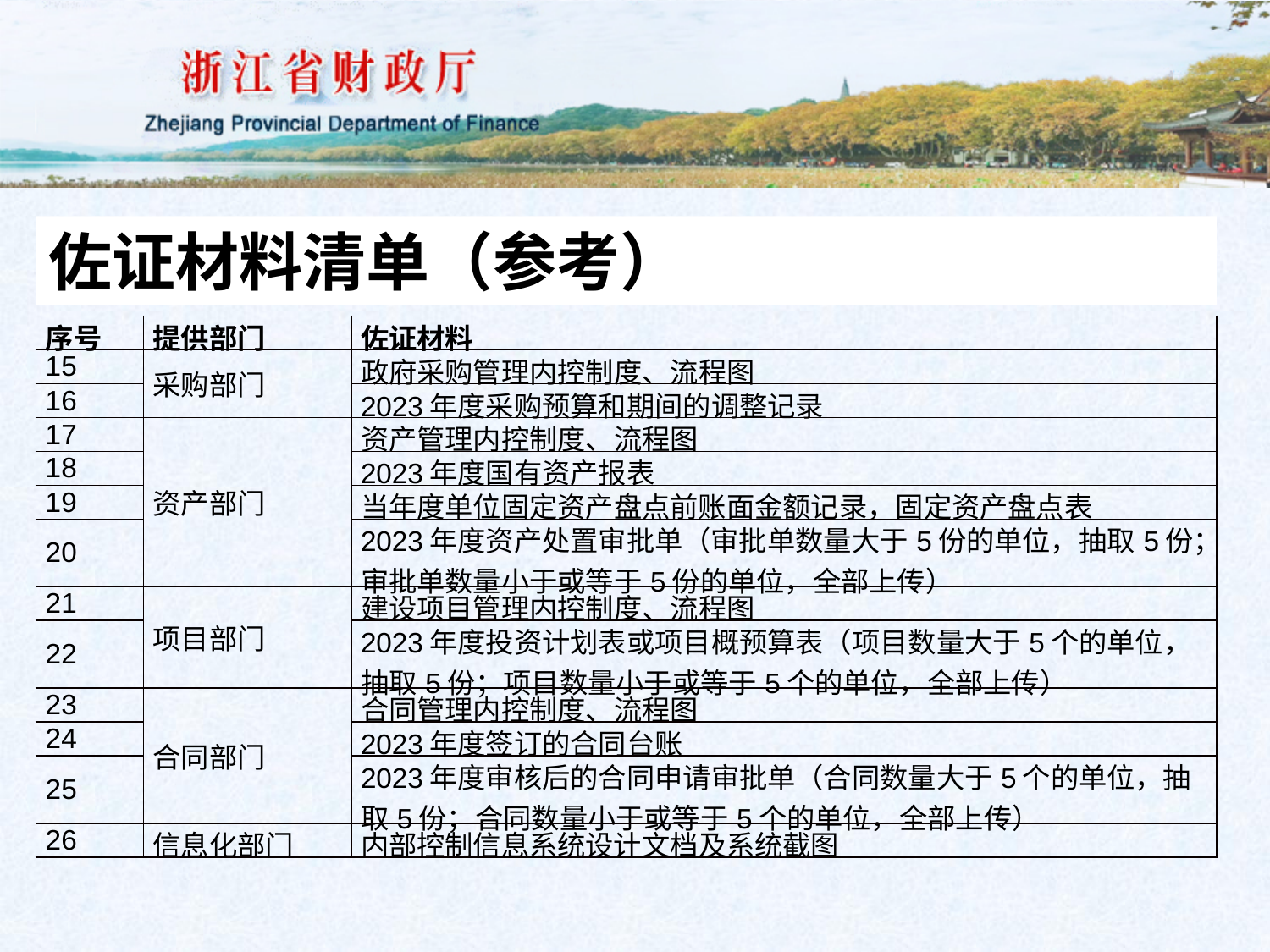

佐证材料清单（参考）
| 序号 | 提供部门 | 佐证材料 |
| --- | --- | --- |
| 15 | 采购部门 | 政府采购管理内控制度、流程图 |
| 16 |  | 2023年度采购预算和期间的调整记录 |
| 17 | 资产部门 | 资产管理内控制度、流程图 |
| 18 |  | 2023年度国有资产报表 |
| 19 |  | 当年度单位固定资产盘点前账面金额记录，固定资产盘点表 |
| 20 |  | 2023年度资产处置审批单（审批单数量大于5份的单位，抽取5份；审批单数量小于或等于5份的单位，全部上传） |
| 21 | 项目部门 | 建设项目管理内控制度、流程图 |
| 22 |  | 2023年度投资计划表或项目概预算表（项目数量大于5个的单位，抽取5份；项目数量小于或等于5个的单位，全部上传） |
| 23 | 合同部门 | 合同管理内控制度、流程图 |
| 24 |  | 2023年度签订的合同台账 |
| 25 |  | 2023年度审核后的合同申请审批单（合同数量大于5个的单位，抽取5份；合同数量小于或等于5个的单位，全部上传） |
| 26 | 信息化部门 | 内部控制信息系统设计文档及系统截图 |